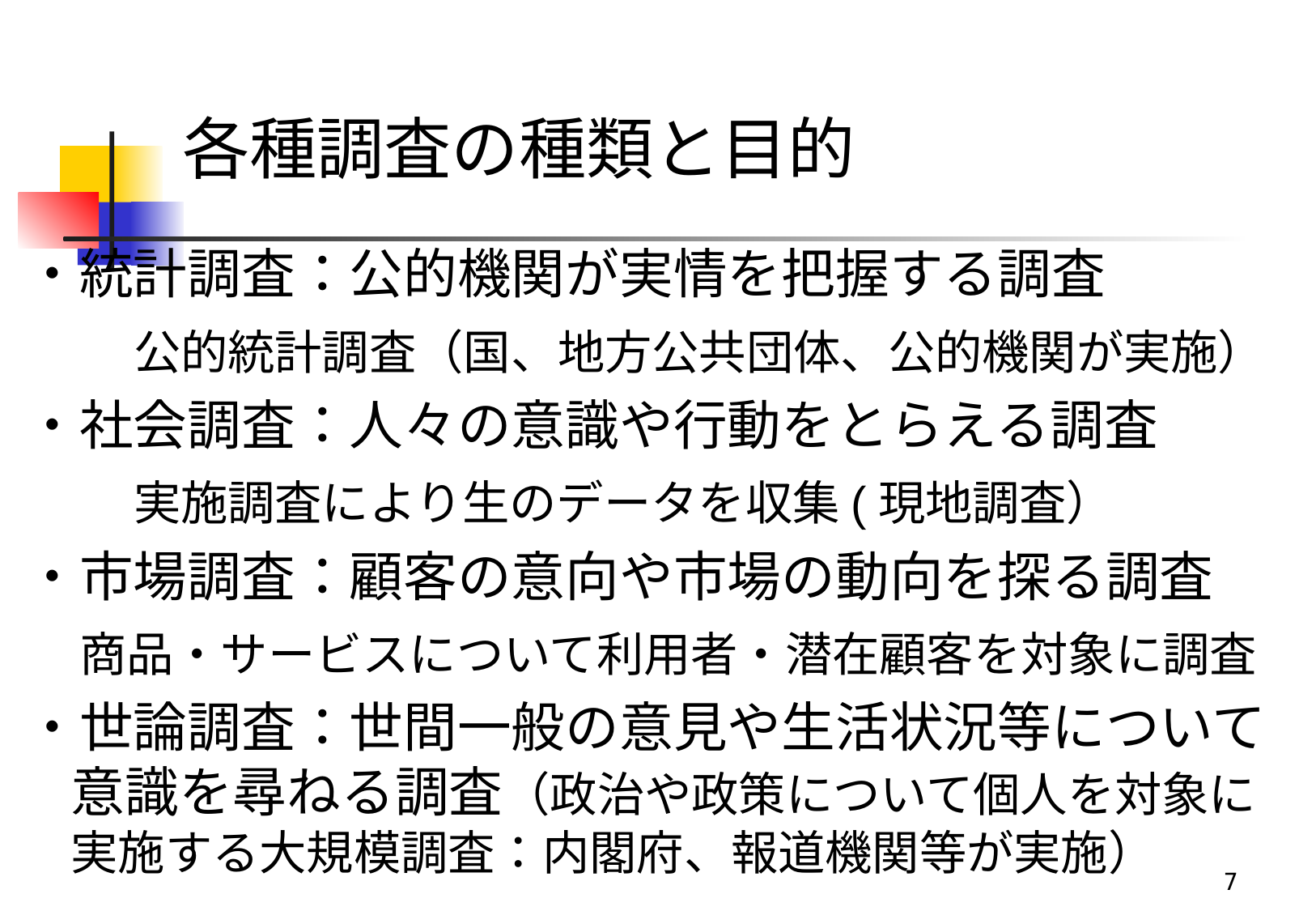

# 各種調査の種類と目的
・統計調査：公的機関が実情を把握する調査
　　公的統計調査（国、地方公共団体、公的機関が実施）
・社会調査：人々の意識や行動をとらえる調査
　　実施調査により生のデータを収集(現地調査）
・市場調査：顧客の意向や市場の動向を探る調査
　商品・サービスについて利用者・潜在顧客を対象に調査
・世論調査：世間一般の意見や生活状況等について意識を尋ねる調査（政治や政策について個人を対象に実施する大規模調査：内閣府、報道機関等が実施）
7